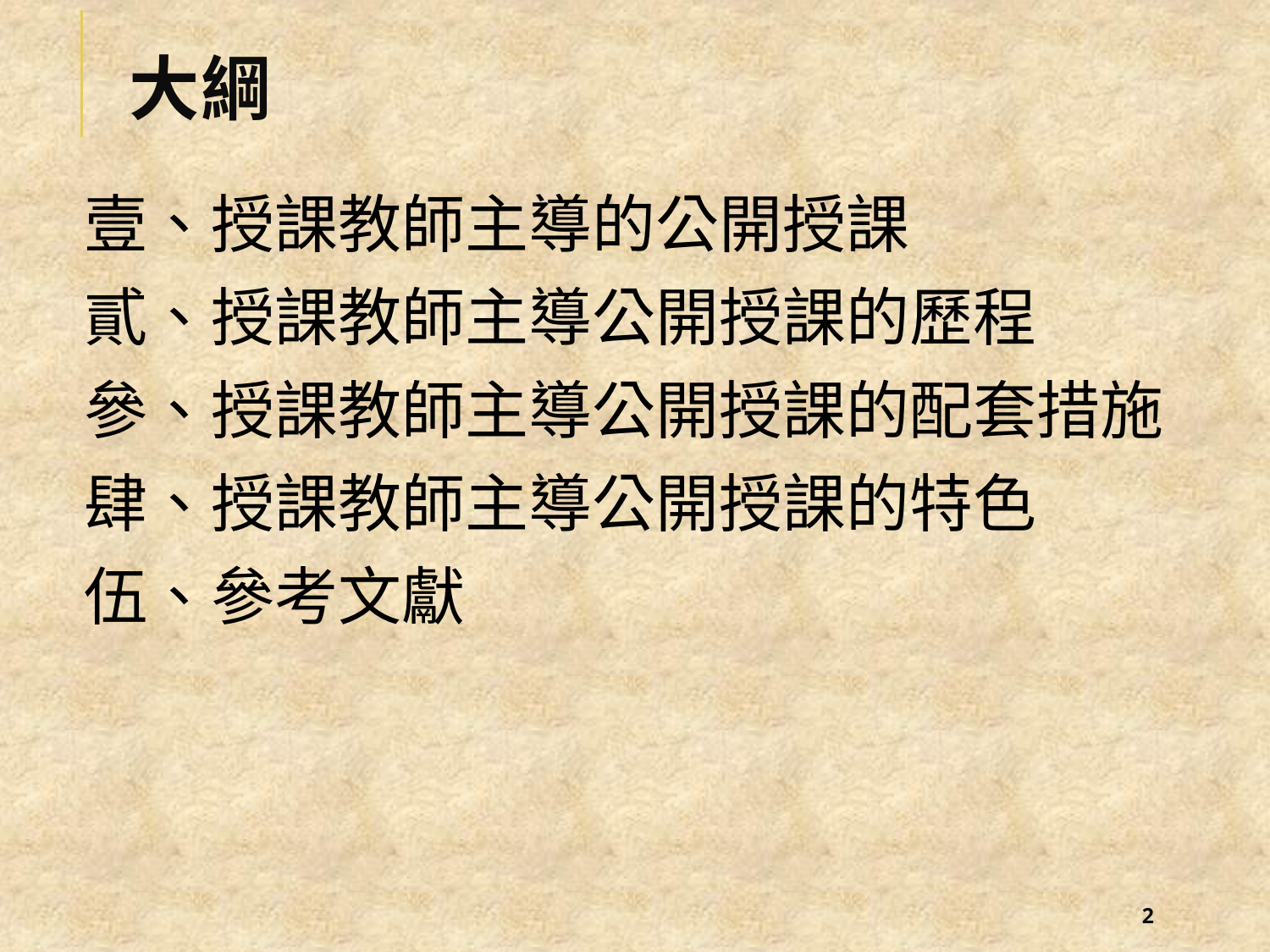

# 大綱
壹、授課教師主導的公開授課
貳、授課教師主導公開授課的歷程
參、授課教師主導公開授課的配套措施
肆、授課教師主導公開授課的特色
伍、參考文獻
2